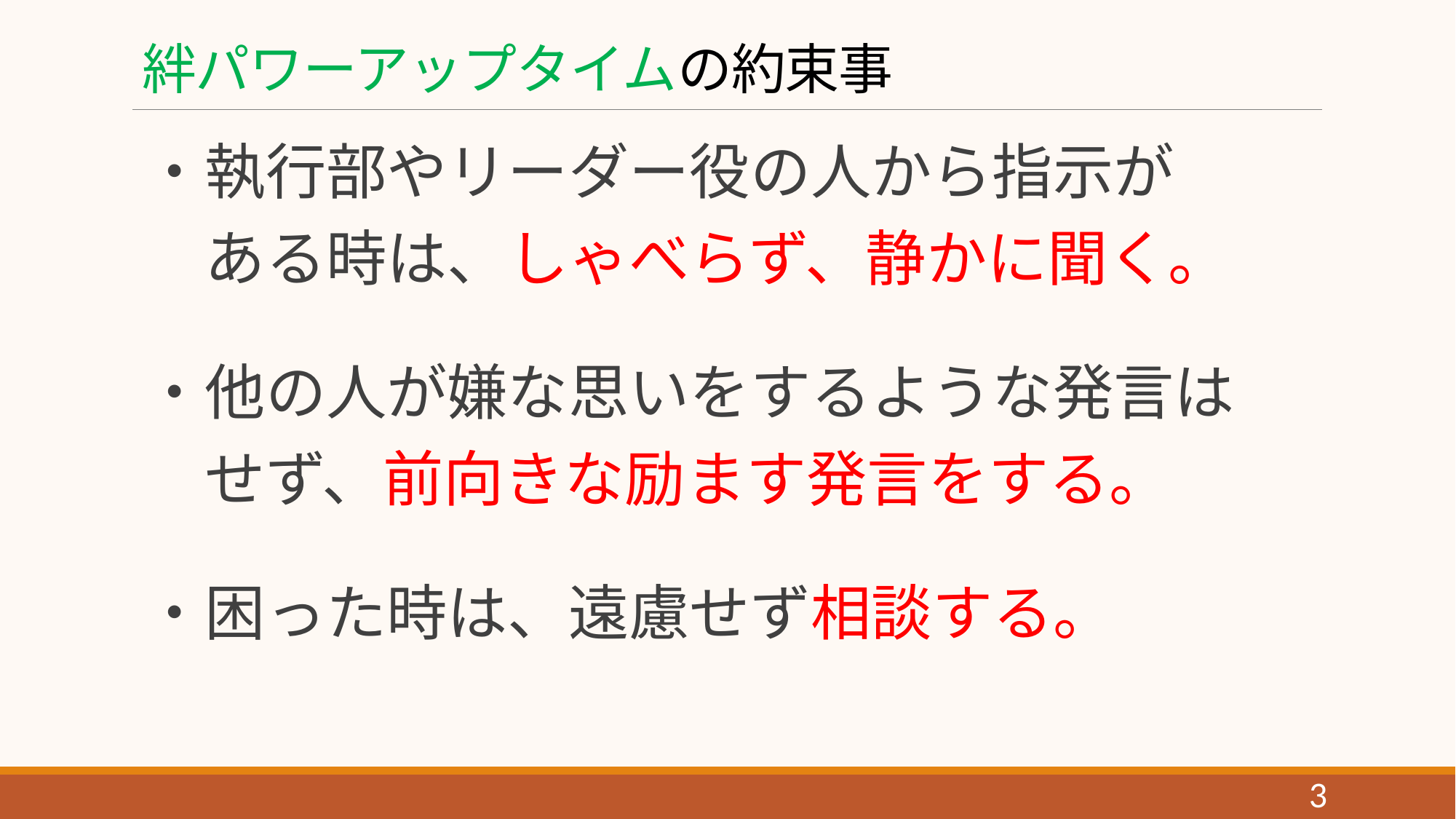

# 絆パワーアップタイムの約束事
・執行部やリーダー役の人から指示が
　ある時は、しゃべらず、静かに聞く。

・他の人が嫌な思いをするような発言は
　せず、前向きな励ます発言をする。

・困った時は、遠慮せず相談する。
3